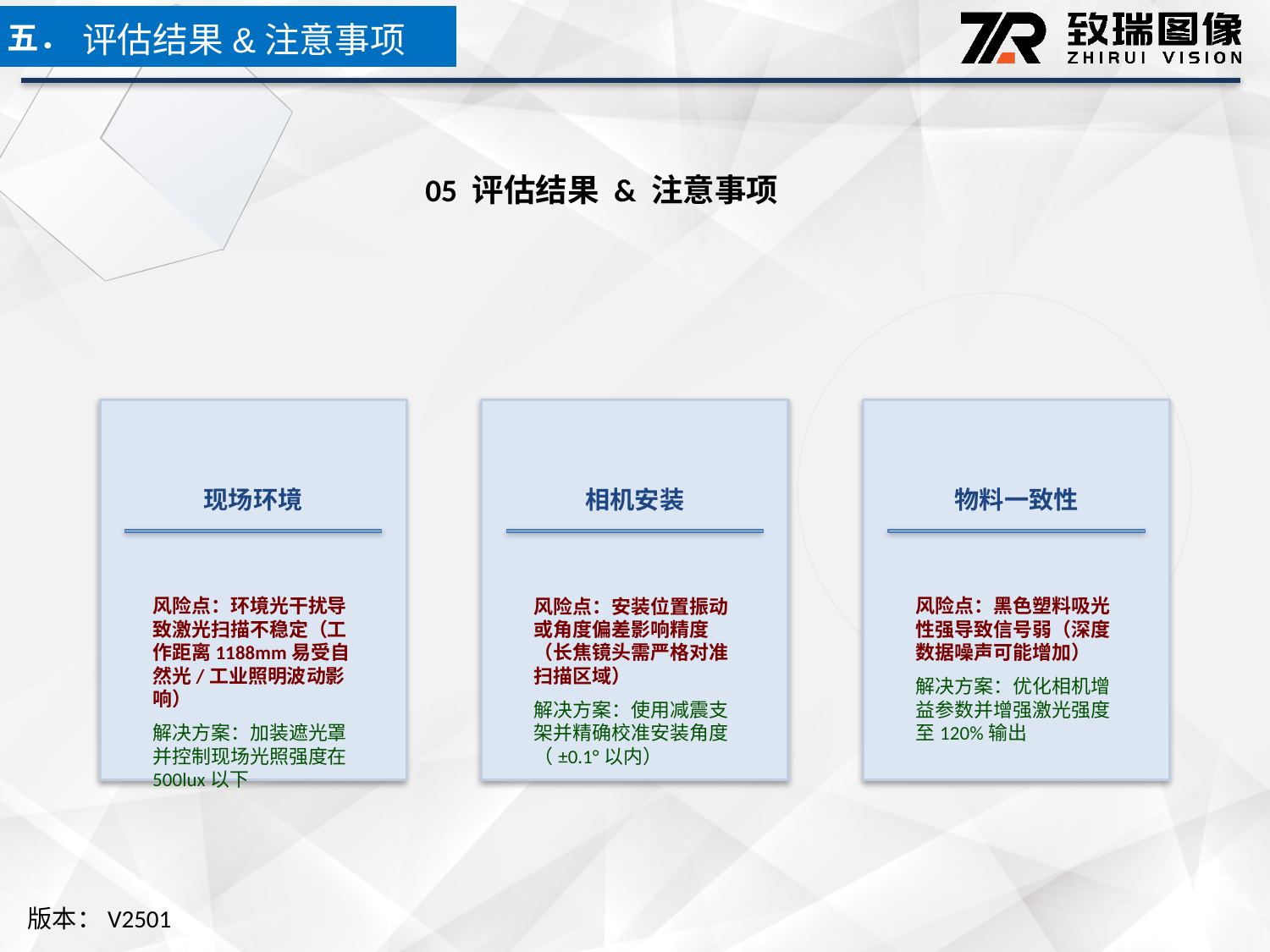

五．
评估结果&注意事项

05 评估结果 & 注意事项

现场环境

相机安装

物料一致性

风险点：环境光干扰导致激光扫描不稳定（工作距离1188mm易受自然光/工业照明波动影响）
解决方案：加装遮光罩并控制现场光照强度在500lux以下

风险点：安装位置振动或角度偏差影响精度（长焦镜头需严格对准扫描区域）
解决方案：使用减震支架并精确校准安装角度（±0.1°以内）

风险点：黑色塑料吸光性强导致信号弱（深度数据噪声可能增加）
解决方案：优化相机增益参数并增强激光强度至120%输出